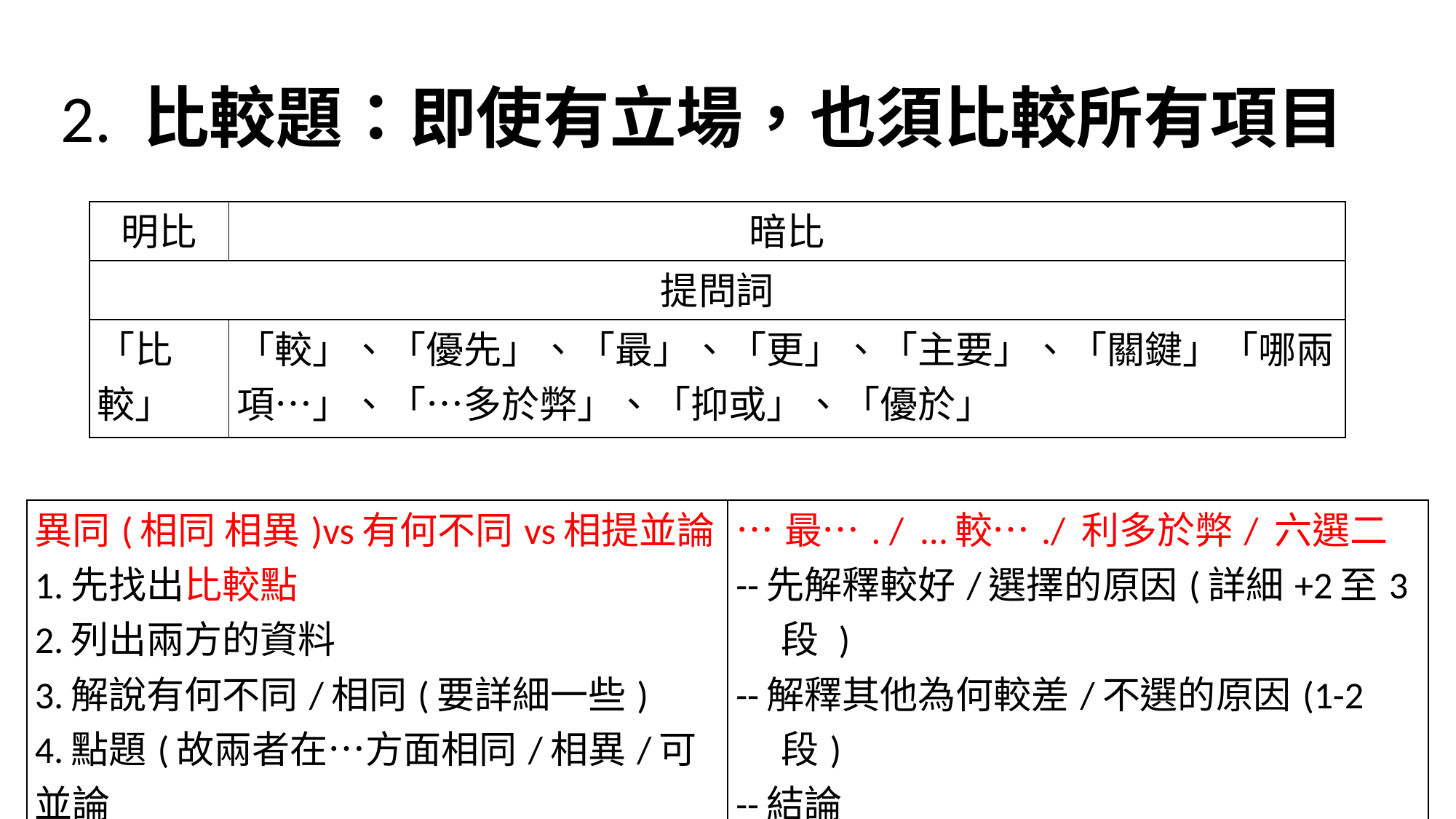

# 2. 比較題：即使有立場，也須比較所有項目
| 明比 | 暗比 |
| --- | --- |
| 提問詞 |  |
| 「比較」 | 「較」、「優先」、「最」、「更」、「主要」、「關鍵」「哪兩項…」、「…多於弊」、「抑或」、「優於」 |
| 異同(相同 相異)vs有何不同vs相提並論 1.先找出比較點 2.列出兩方的資料 3.解說有何不同/相同(要詳細一些) 4.點題(故兩者在…方面相同/相異/可並論 | …最…. / …較…./ 利多於弊/ 六選二 --先解釋較好/選擇的原因(詳細+2至3段 ) --解釋其他為何較差/不選的原因(1-2段) --結論 |
| --- | --- |